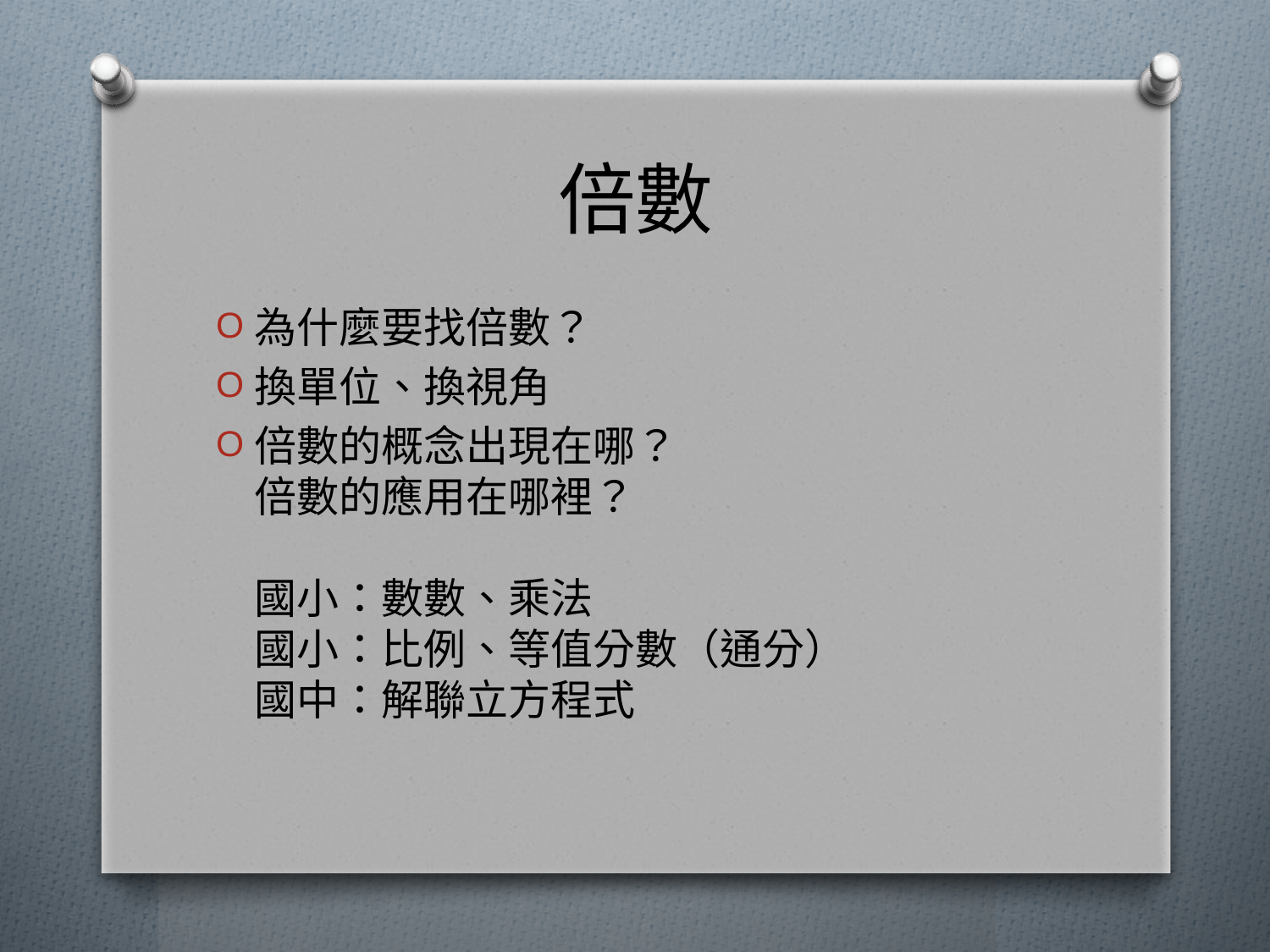

# 倍數
為什麼要找倍數？
換單位、換視角
倍數的概念出現在哪？
倍數的應用在哪裡？
國小：數數、乘法
國小：比例、等值分數（通分）
國中：解聯立方程式